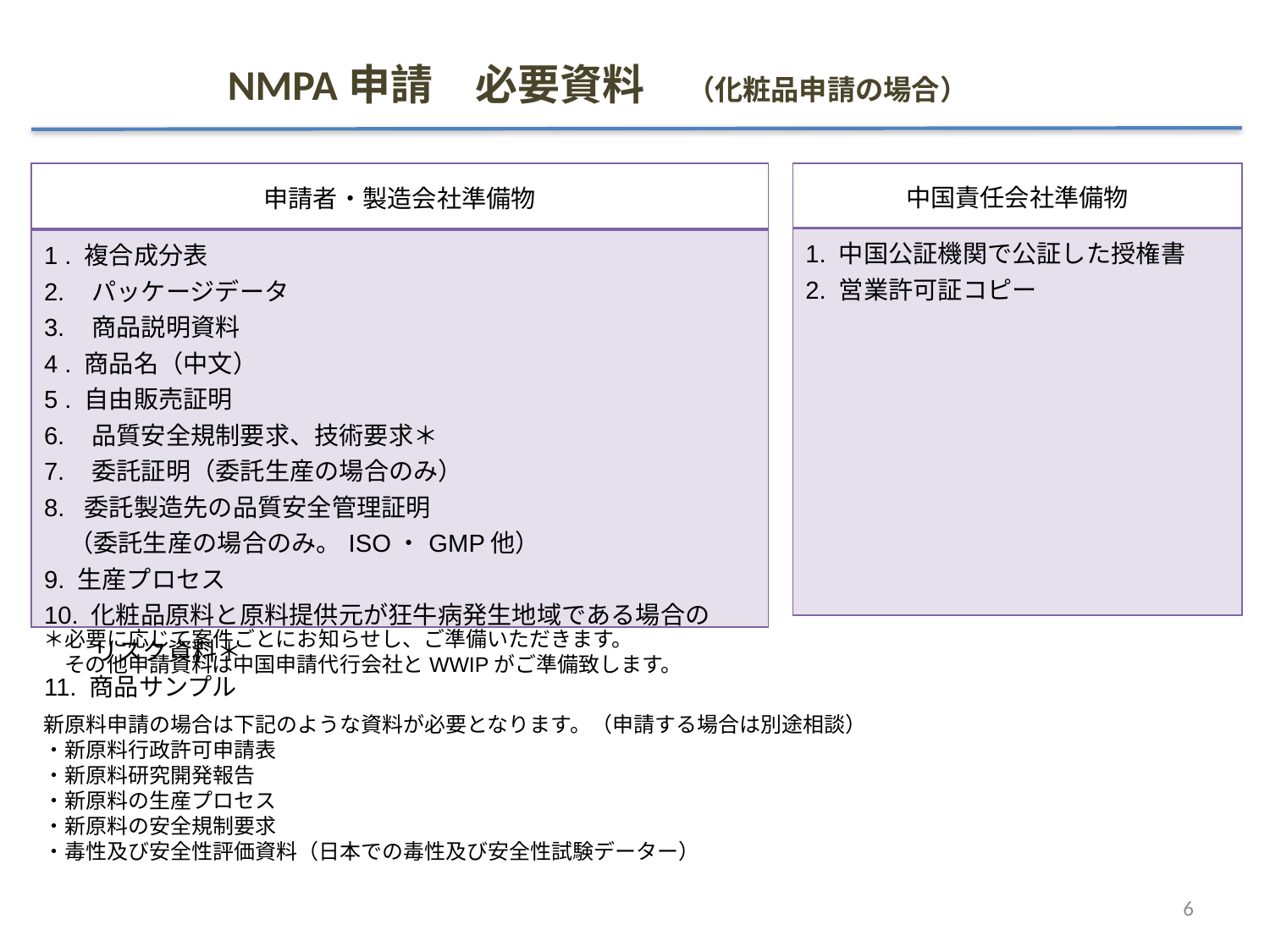

# NMPA申請　必要資料　（化粧品申請の場合）
| 中国責任会社準備物 |
| --- |
| 1. 中国公証機関で公証した授権書 2. 営業許可証コピー |
| 申請者・製造会社準備物 |
| --- |
| 1 . 複合成分表 パッケージデータ 商品説明資料 4 . 商品名（中文） 5 . 自由販売証明 品質安全規制要求、技術要求＊ 委託証明（委託生産の場合のみ） 8. 委託製造先の品質安全管理証明 　（委託生産の場合のみ。ISO・GMP他） 9. 生産プロセス 10. 化粧品原料と原料提供元が狂牛病発生地域である場合の 　　リスク資料＊ 11. 商品サンプル |
＊必要に応じて案件ごとにお知らせし、ご準備いただきます。
　その他申請資料は中国申請代行会社とWWIPがご準備致します。
新原料申請の場合は下記のような資料が必要となります。（申請する場合は別途相談）
・新原料行政許可申請表
・新原料研究開発報告
・新原料の生産プロセス
・新原料の安全規制要求
・毒性及び安全性評価資料（日本での毒性及び安全性試験データー）
6